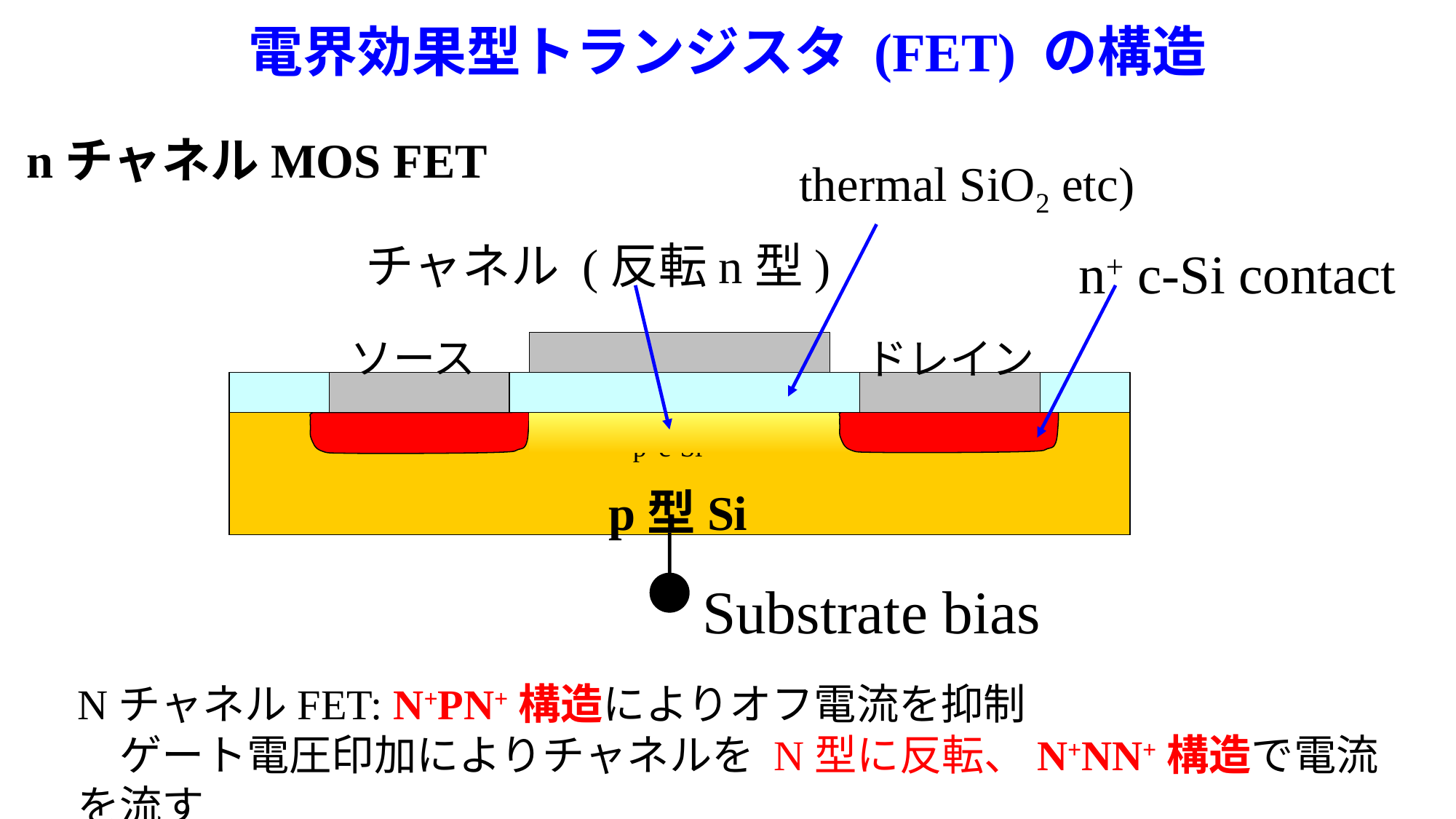

電界効果型トランジスタ (FET) の構造
nチャネルMOS FET
thermal SiO2 etc)
チャネル (反転n型)
n+ c-Si contact

ソース
ドレイン

p- c-Si
p型Si

Substrate bias

NチャネルFET: N+PN+構造によりオフ電流を抑制
　ゲート電圧印加によりチャネルを N型に反転、N+NN+構造で電流を流す